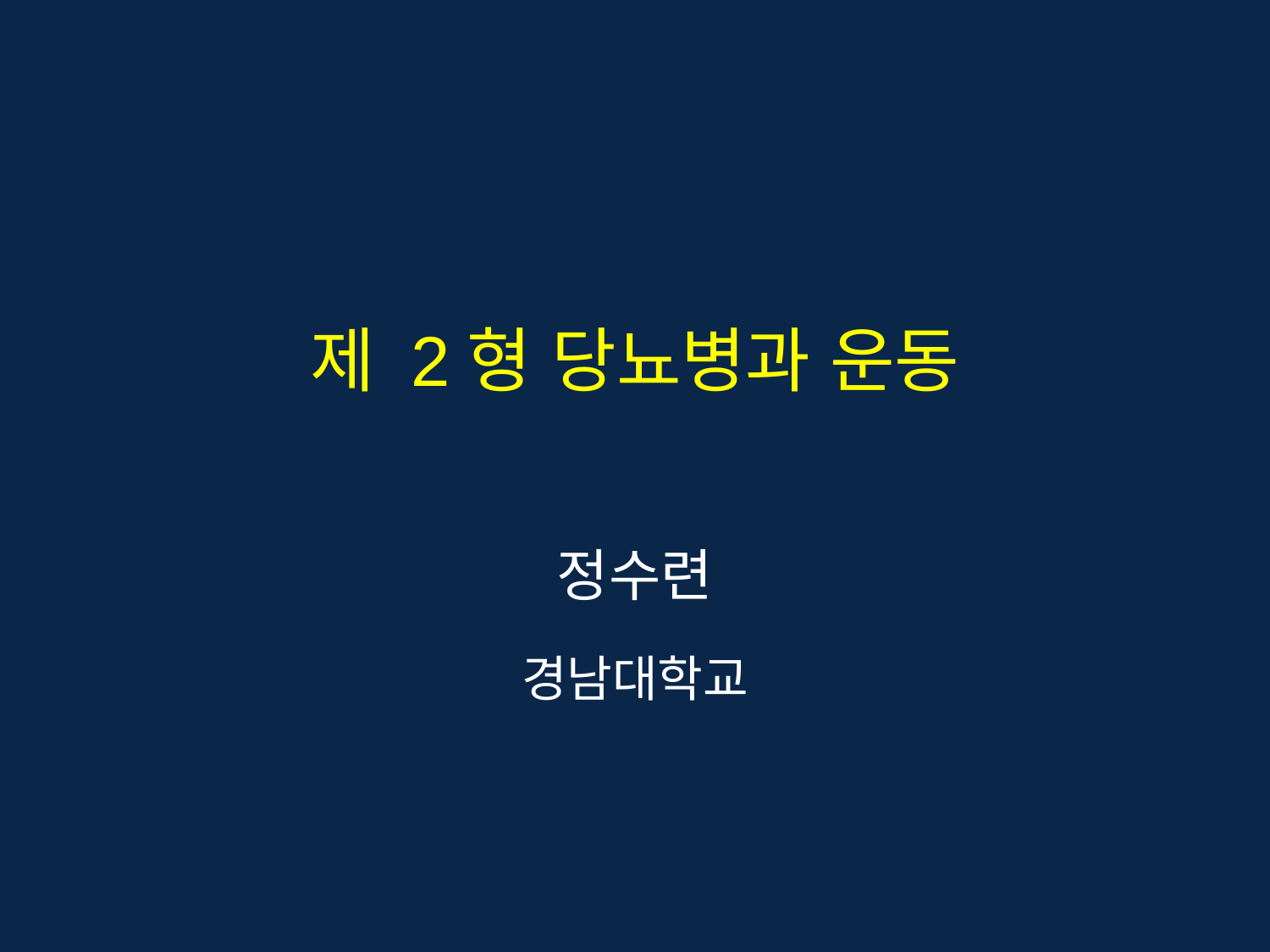

# 제 2형 당뇨병과 운동
정수련
경남대학교